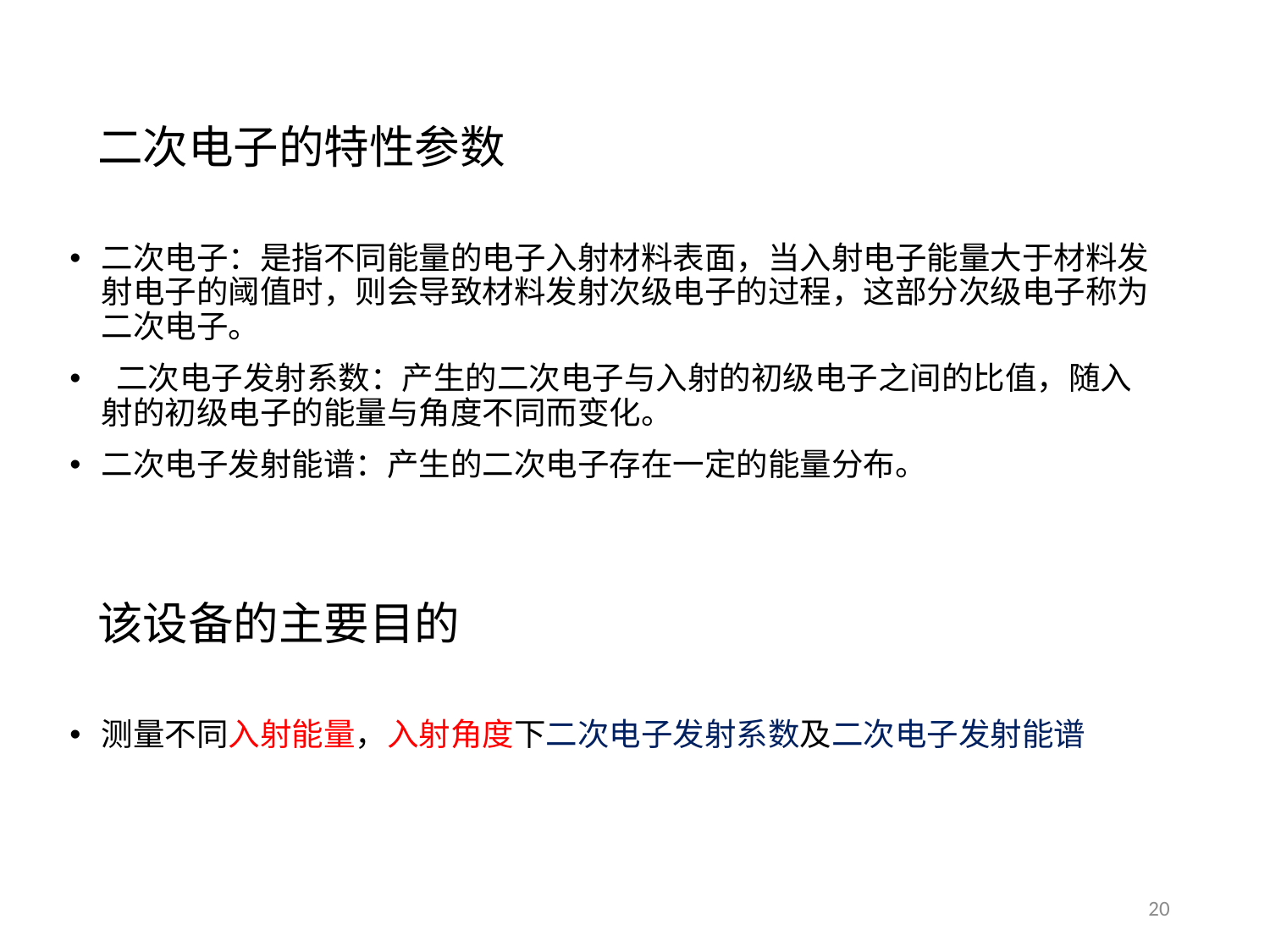

# 二次电子的特性参数

二次电子：是指不同能量的电子入射材料表面，当入射电子能量大于材料发射电子的阈值时，则会导致材料发射次级电子的过程，这部分次级电子称为二次电子。
 二次电子发射系数：产生的二次电子与入射的初级电子之间的比值，随入射的初级电子的能量与角度不同而变化。
二次电子发射能谱：产生的二次电子存在一定的能量分布。
该设备的主要目的

测量不同入射能量，入射角度下二次电子发射系数及二次电子发射能谱
20